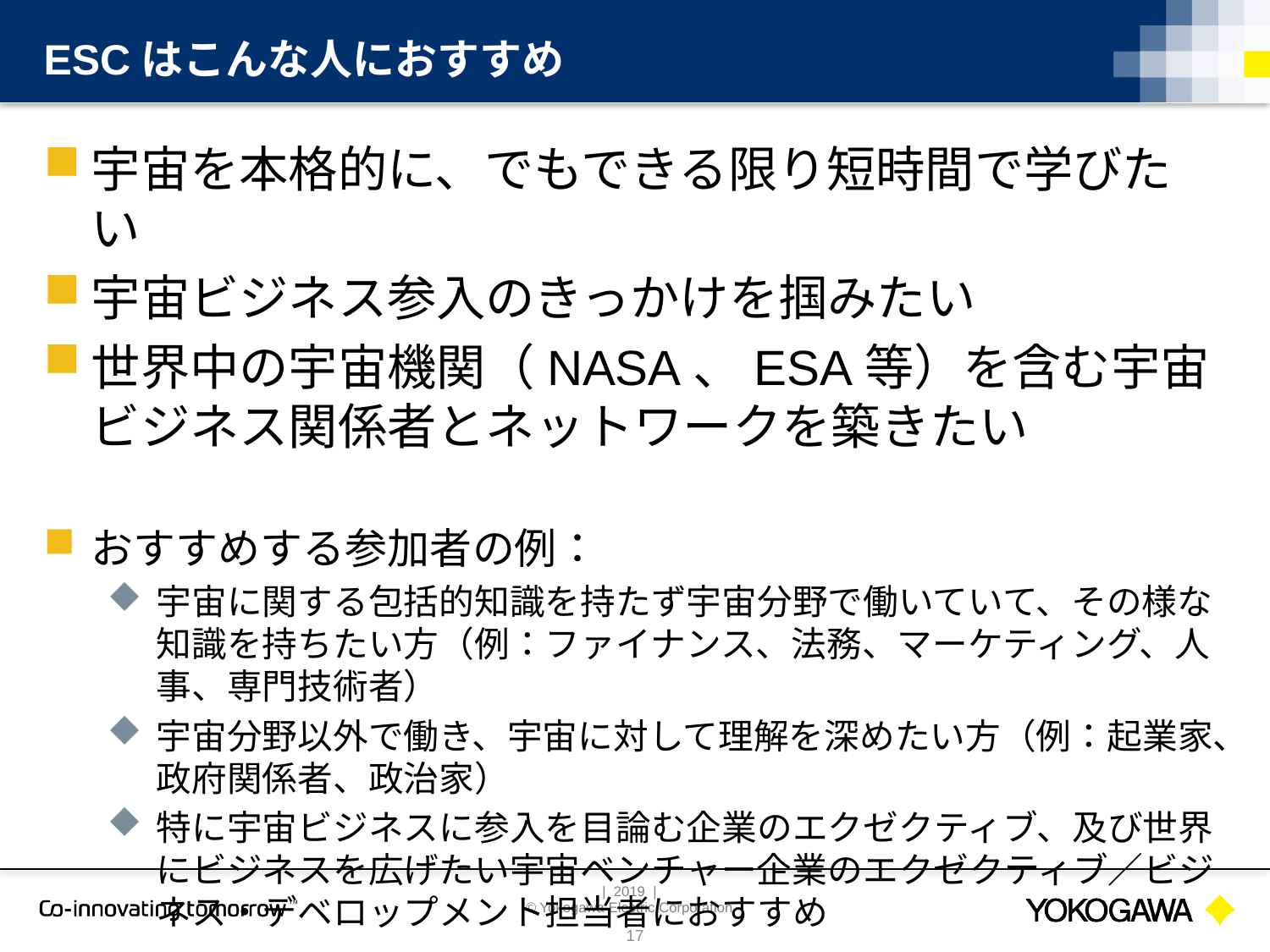

# ESCはこんな人におすすめ
宇宙を本格的に、でもできる限り短時間で学びたい
宇宙ビジネス参入のきっかけを掴みたい
世界中の宇宙機関（NASA、ESA等）を含む宇宙ビジネス関係者とネットワークを築きたい
おすすめする参加者の例：
宇宙に関する包括的知識を持たず宇宙分野で働いていて、その様な知識を持ちたい方（例：ファイナンス、法務、マーケティング、人事、専門技術者）
宇宙分野以外で働き、宇宙に対して理解を深めたい方（例：起業家、政府関係者、政治家）
特に宇宙ビジネスに参入を目論む企業のエクゼクティブ、及び世界にビジネスを広げたい宇宙ベンチャー企業のエクゼクティブ／ビジネス・デベロップメント担当者におすすめ

17